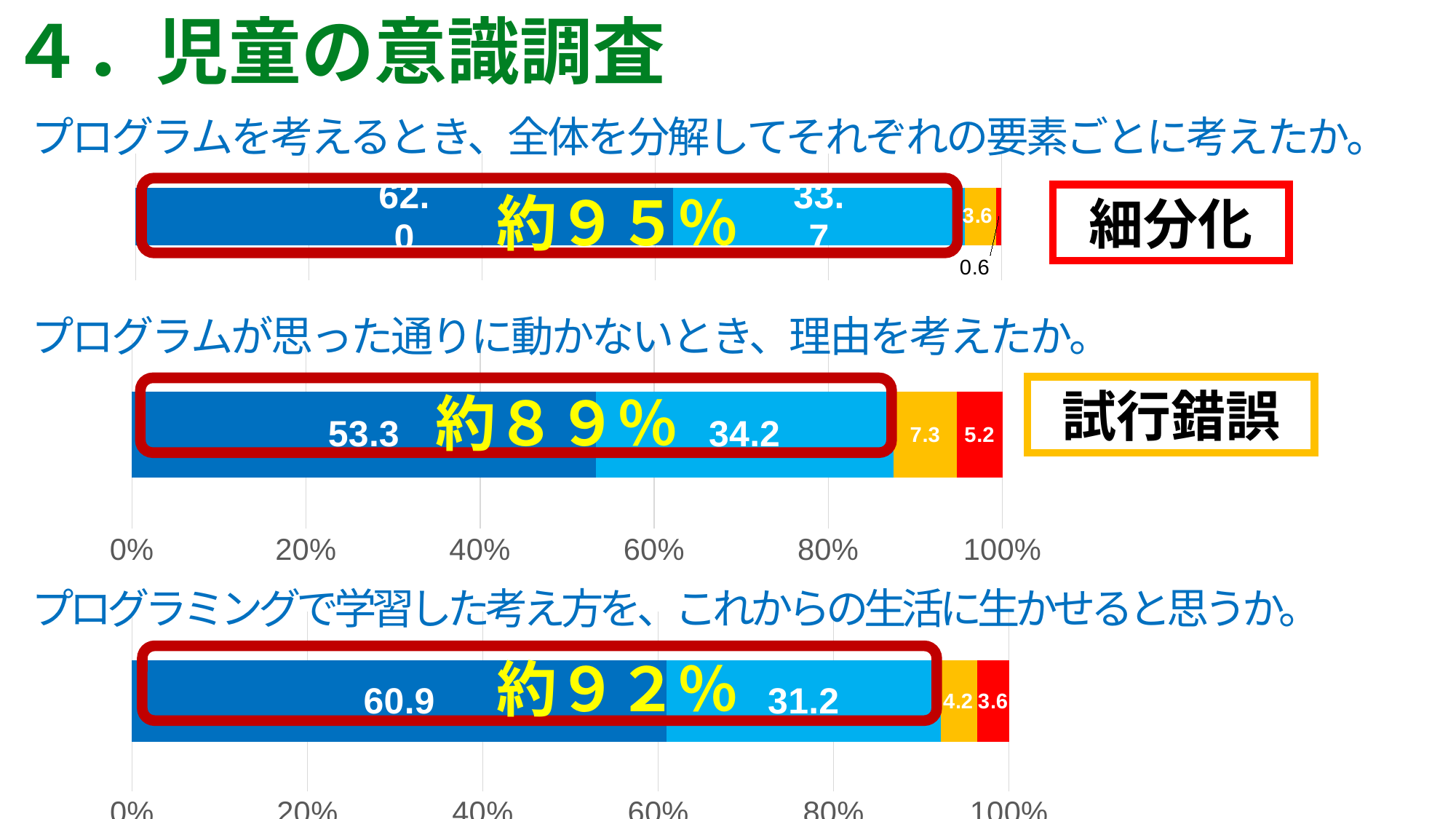

４．児童の意識調査
プログラムを考えるとき、全体を分解してそれぞれの要素ごとに考えたか。

### Chart

| Category | はい | どちらかといえばはい | どちらかといえばいいえ | いいえ |
|---|---|---|---|---|
約９５％
細分化
プログラムが思った通りに動かないとき、理由を考えたか。

### Chart

| Category | はい | どちらかといえばはい | どちらかといえばいいえ | いいえ |
|---|---|---|---|---|
試行錯誤

約８９％
プログラミングで学習した考え方を、これからの生活に生かせると思うか。

### Chart

| Category | はい | どちらかといえばはい | どちらかといえばいいえ | いいえ |
|---|---|---|---|---|
約９２％